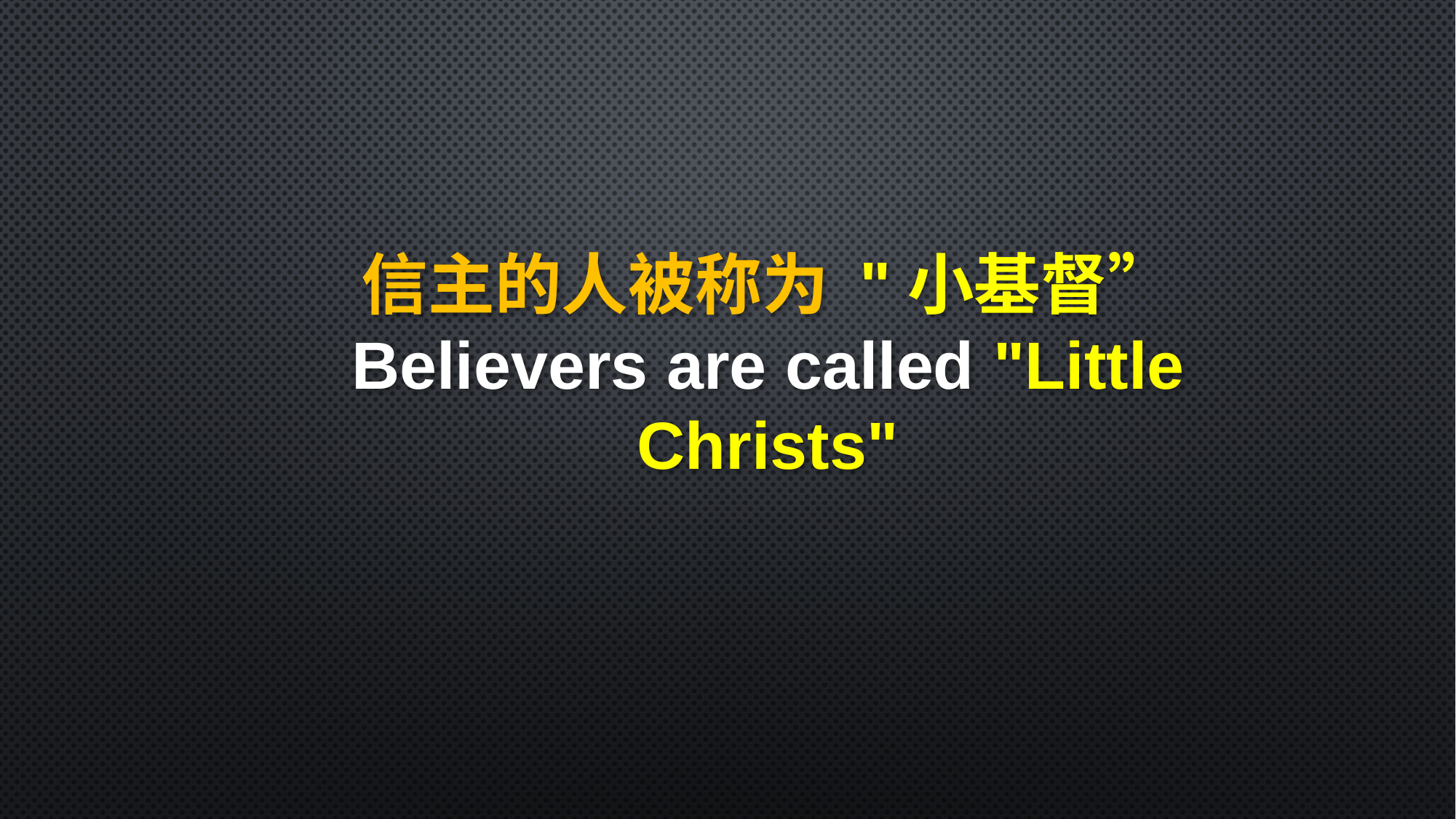

信主的人被称为 "小基督”
Believers are called "Little Christs"